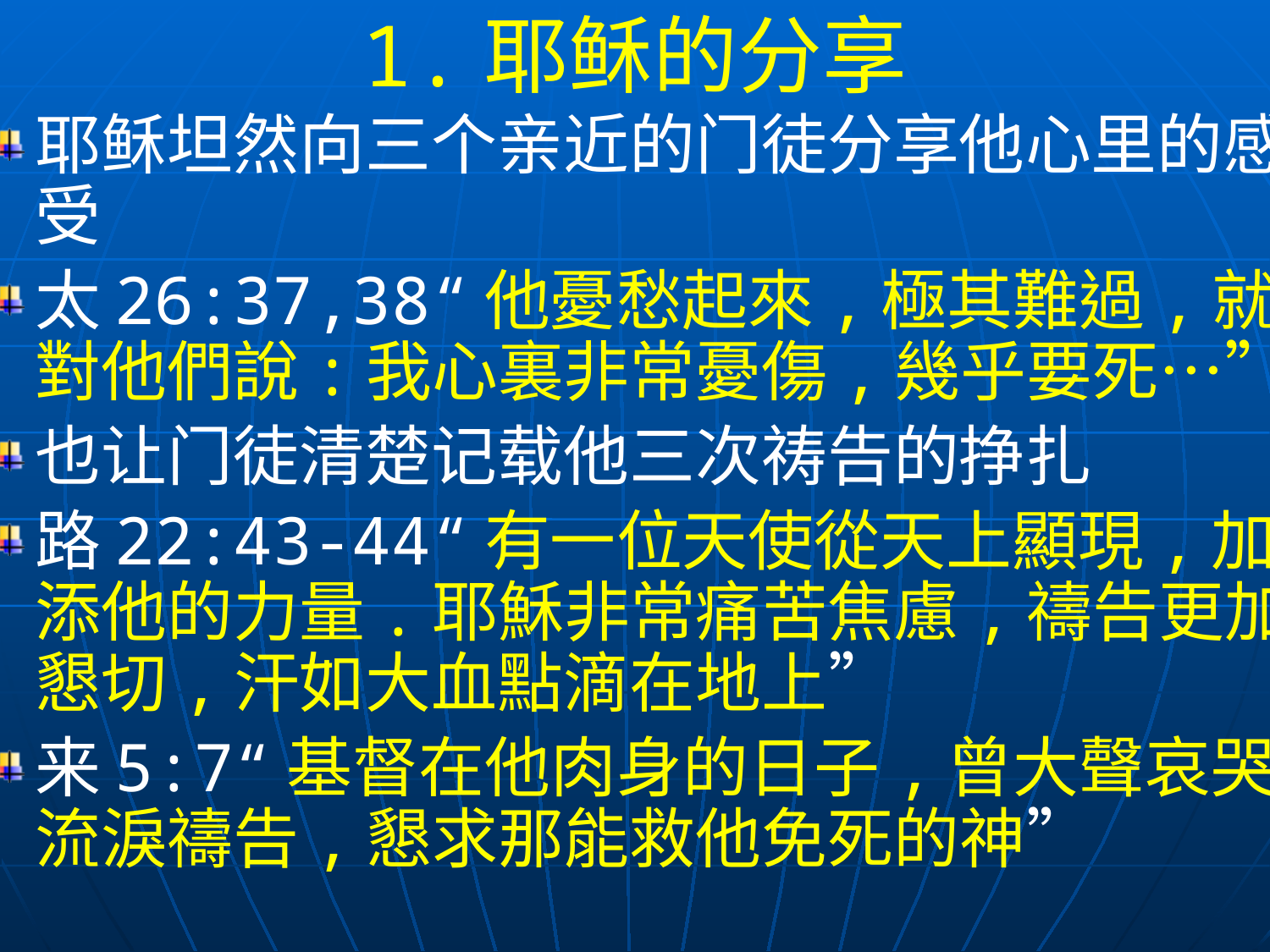

1.耶稣的分享
耶稣坦然向三个亲近的门徒分享他心里的感受
太26:37,38“他憂愁起來,極其難過,就對他們說:我心裏非常憂傷,幾乎要死…”
也让门徒清楚记载他三次祷告的挣扎
路22:43-44“有一位天使從天上顯現,加添他的力量.耶穌非常痛苦焦慮,禱告更加懇切,汗如大血點滴在地上”
来5:7“基督在他肉身的日子,曾大聲哀哭,流淚禱告,懇求那能救他免死的神”